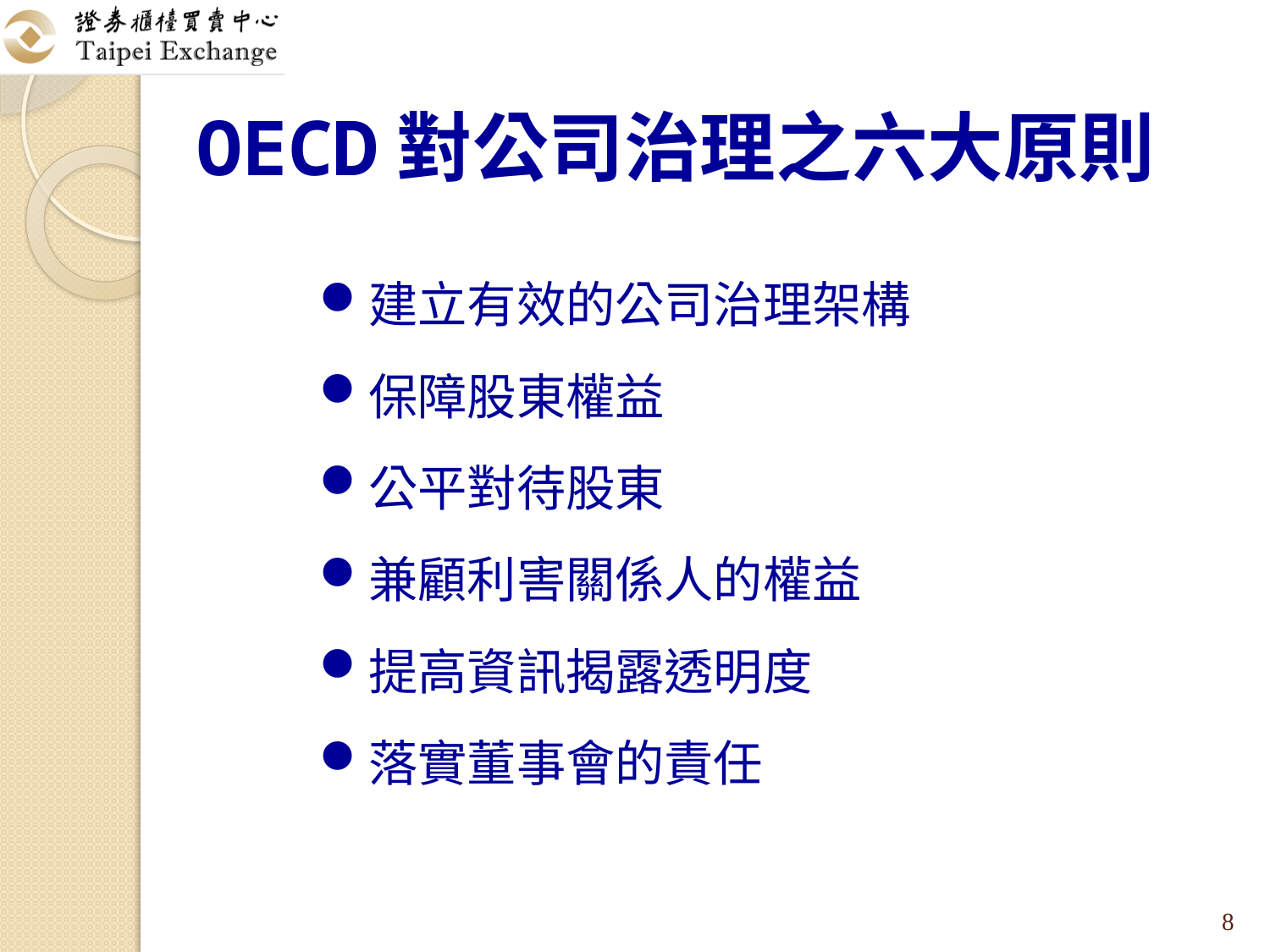

# OECD對公司治理之六大原則
建立有效的公司治理架構
保障股東權益
公平對待股東
兼顧利害關係人的權益
提高資訊揭露透明度
落實董事會的責任
8